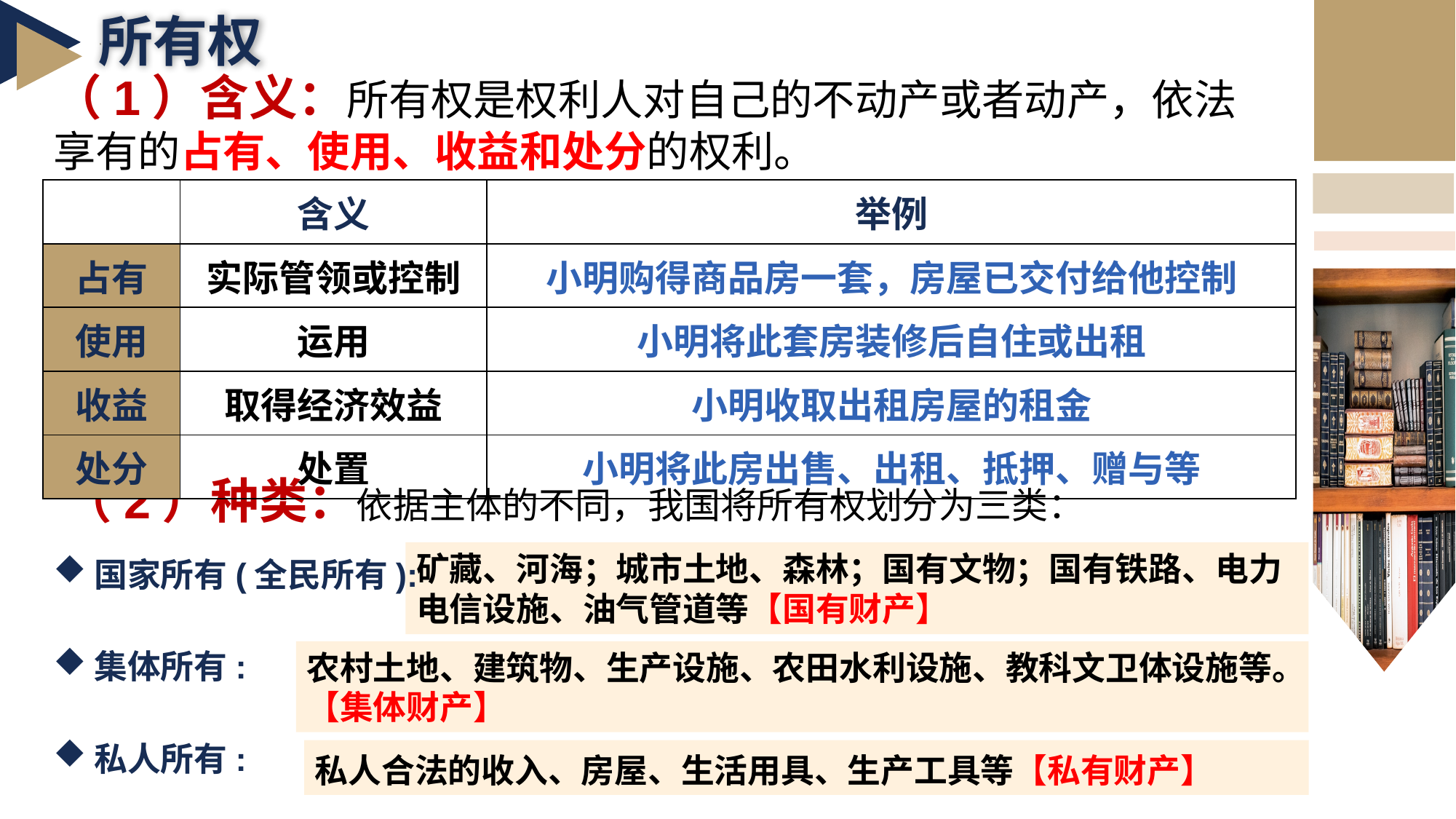

所有权
（1）含义：所有权是权利人对自己的不动产或者动产，依法享有的占有、使用、收益和处分的权利。
|  | 含义 | 举例 |
| --- | --- | --- |
| 占有 | 实际管领或控制 | 小明购得商品房一套，房屋已交付给他控制 |
| 使用 | 运用 | 小明将此套房装修后自住或出租 |
| 收益 | 取得经济效益 | 小明收取出租房屋的租金 |
| 处分 | 处置 | 小明将此房出售、出租、抵押、赠与等 |
（2）种类：依据主体的不同，我国将所有权划分为三类：

国家所有(全民所有):

集体所有:

私人所有:
矿藏、河海；城市土地、森林；国有文物；国有铁路、电力电信设施、油气管道等【国有财产】
农村土地、建筑物、生产设施、农田水利设施、教科文卫体设施等。【集体财产】
私人合法的收入、房屋、生活用具、生产工具等【私有财产】